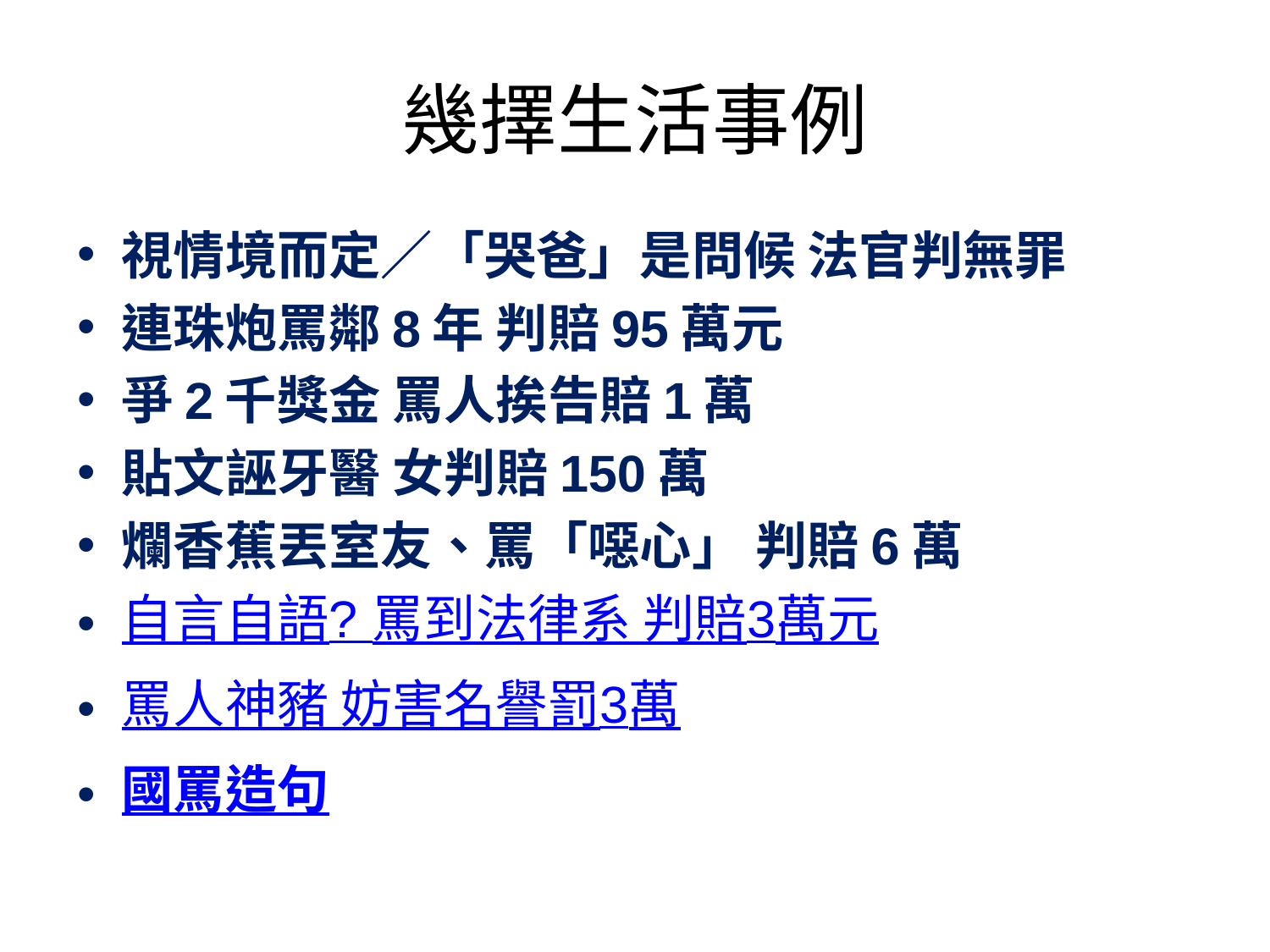

# 幾擇生活事例
視情境而定／「哭爸」是問候 法官判無罪
連珠炮罵鄰8年 判賠95萬元
爭2千獎金 罵人挨告賠1萬
貼文誣牙醫 女判賠150萬
爛香蕉丟室友、罵「噁心」 判賠6萬
自言自語? 罵到法律系 判賠3萬元
罵人神豬 妨害名譽罰3萬
國罵造句